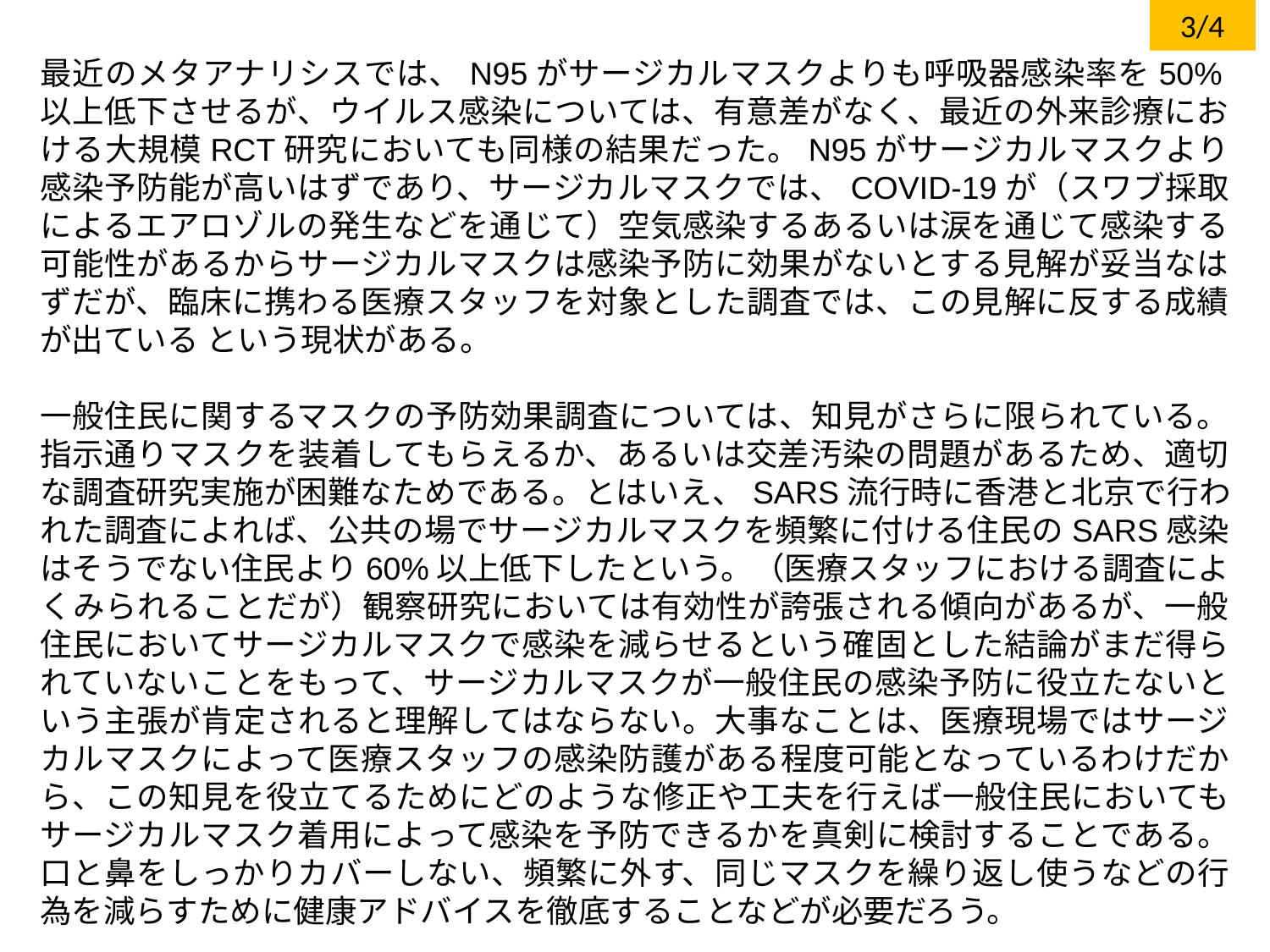

3/4
最近のメタアナリシスでは、N95がサージカルマスクよりも呼吸器感染率を50%以上低下させるが、ウイルス感染については、有意差がなく、最近の外来診療における大規模RCT研究においても同様の結果だった。N95がサージカルマスクより感染予防能が高いはずであり、サージカルマスクでは、COVID-19が（スワブ採取によるエアロゾルの発生などを通じて）空気感染するあるいは涙を通じて感染する可能性があるからサージカルマスクは感染予防に効果がないとする見解が妥当なはずだが、臨床に携わる医療スタッフを対象とした調査では、この見解に反する成績が出ている という現状がある。

一般住民に関するマスクの予防効果調査については、知見がさらに限られている。指示通りマスクを装着してもらえるか、あるいは交差汚染の問題があるため、適切な調査研究実施が困難なためである。とはいえ、SARS流行時に香港と北京で行われた調査によれば、公共の場でサージカルマスクを頻繁に付ける住民のSARS感染はそうでない住民より60%以上低下したという。（医療スタッフにおける調査によくみられることだが）観察研究においては有効性が誇張される傾向があるが、一般住民においてサージカルマスクで感染を減らせるという確固とした結論がまだ得られていないことをもって、サージカルマスクが一般住民の感染予防に役立たないという主張が肯定されると理解してはならない。大事なことは、医療現場ではサージカルマスクによって医療スタッフの感染防護がある程度可能となっているわけだから、この知見を役立てるためにどのような修正や工夫を行えば一般住民においてもサージカルマスク着用によって感染を予防できるかを真剣に検討することである。口と鼻をしっかりカバーしない、頻繁に外す、同じマスクを繰り返し使うなどの行為を減らすために健康アドバイスを徹底することなどが必要だろう。